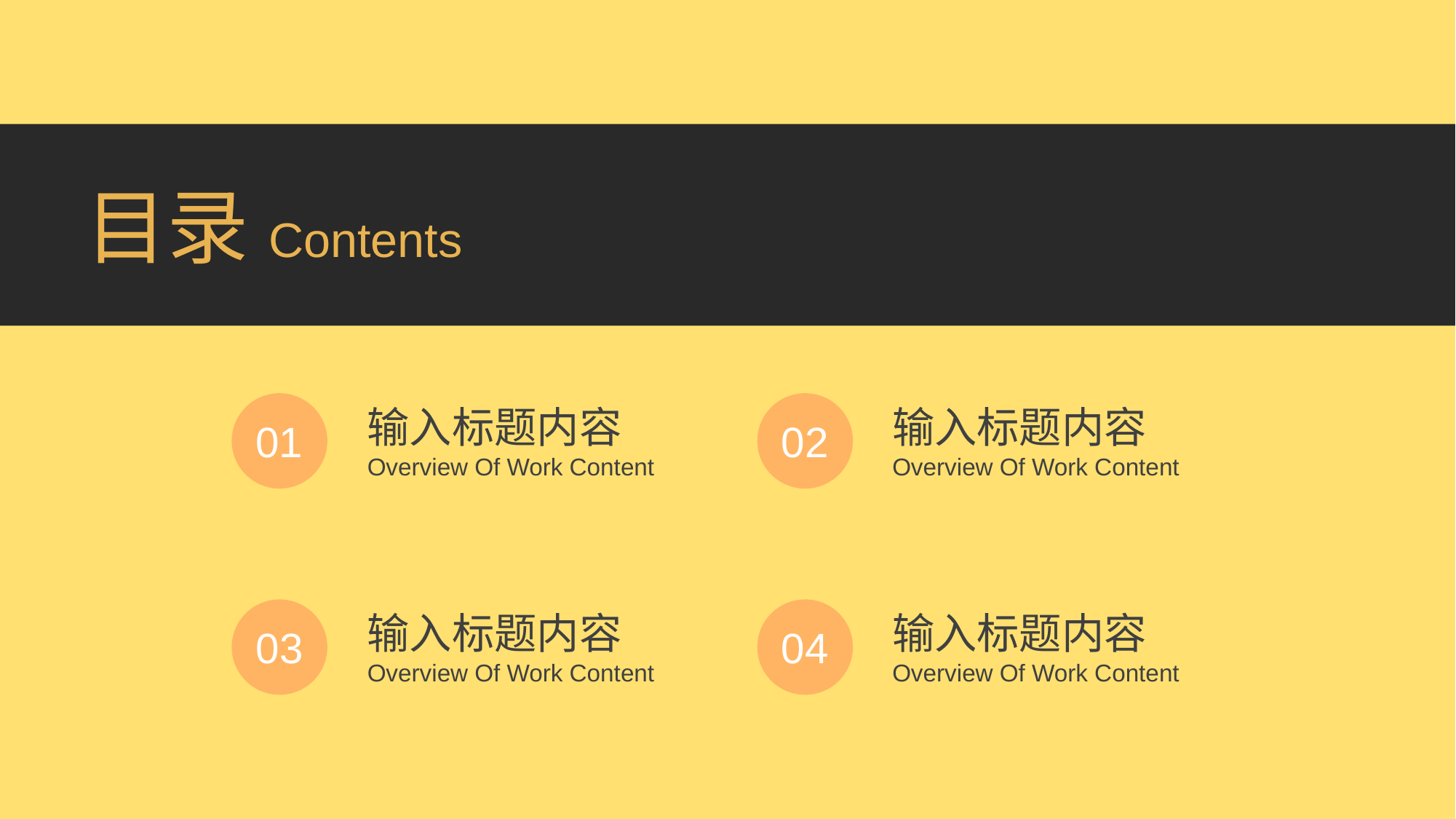

目录Contents

输入标题内容
Overview Of Work Content
输入标题内容
Overview Of Work Content
01
02

输入标题内容
Overview Of Work Content
输入标题内容
Overview Of Work Content
03
04